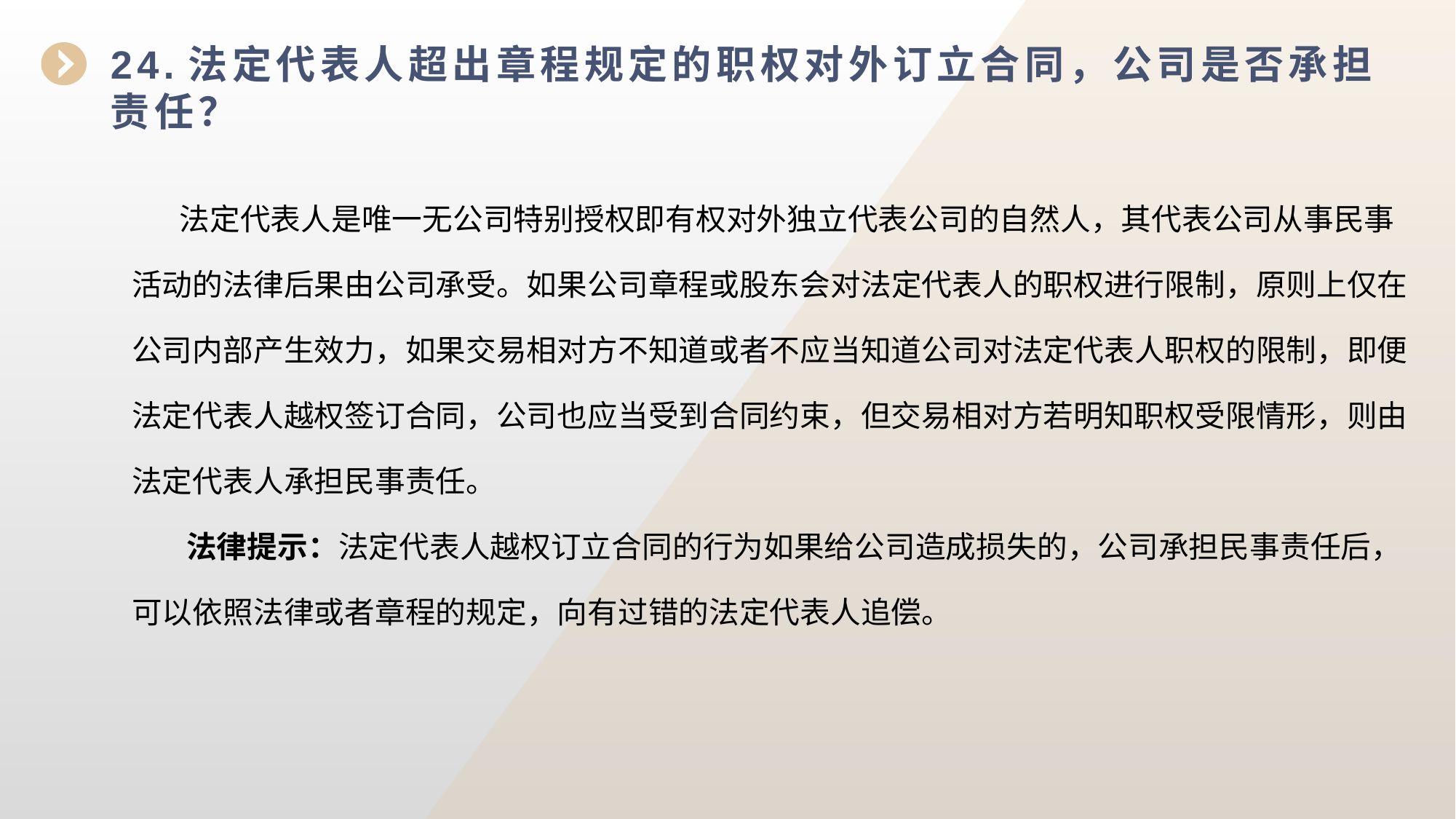

24.法定代表人超出章程规定的职权对外订立合同，公司是否承担责任？

      法定代表人是唯一无公司特别授权即有权对外独立代表公司的自然人，其代表公司从事民事活动的法律后果由公司承受。如果公司章程或股东会对法定代表人的职权进行限制，原则上仅在公司内部产生效力，如果交易相对方不知道或者不应当知道公司对法定代表人职权的限制，即便法定代表人越权签订合同，公司也应当受到合同约束，但交易相对方若明知职权受限情形，则由法定代表人承担民事责任。
       法律提示：法定代表人越权订立合同的行为如果给公司造成损失的，公司承担民事责任后，可以依照法律或者章程的规定，向有过错的法定代表人追偿。